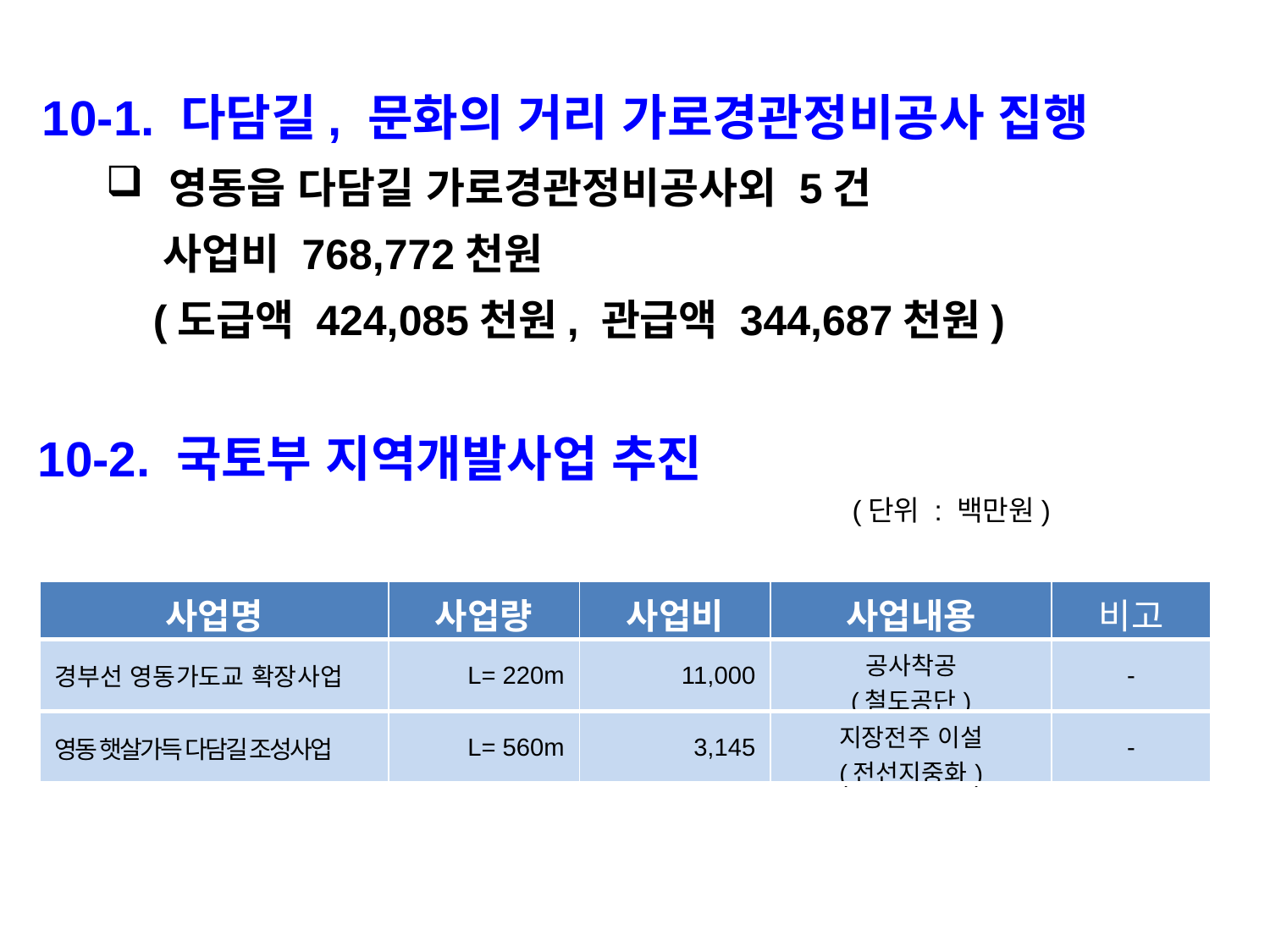

10-1. 다담길, 문화의 거리 가로경관정비공사 집행
영동읍 다담길 가로경관정비공사외 5건
    사업비 768,772천원
    (도급액 424,085천원, 관급액 344,687천원)

10-2. 국토부 지역개발사업 추진
                                                                                                        (단위 : 백만원)
| 사업명 | 사업량 | 사업비 | 사업내용 | 비고 |
| --- | --- | --- | --- | --- |
| 경부선 영동가도교 확장사업 | L= 220m | 11,000 | 공사착공 (철도공단) | - |
| 영동 햇살가득 다담길 조성사업 | L= 560m | 3,145 | 지장전주 이설 (전선지중화) | - |